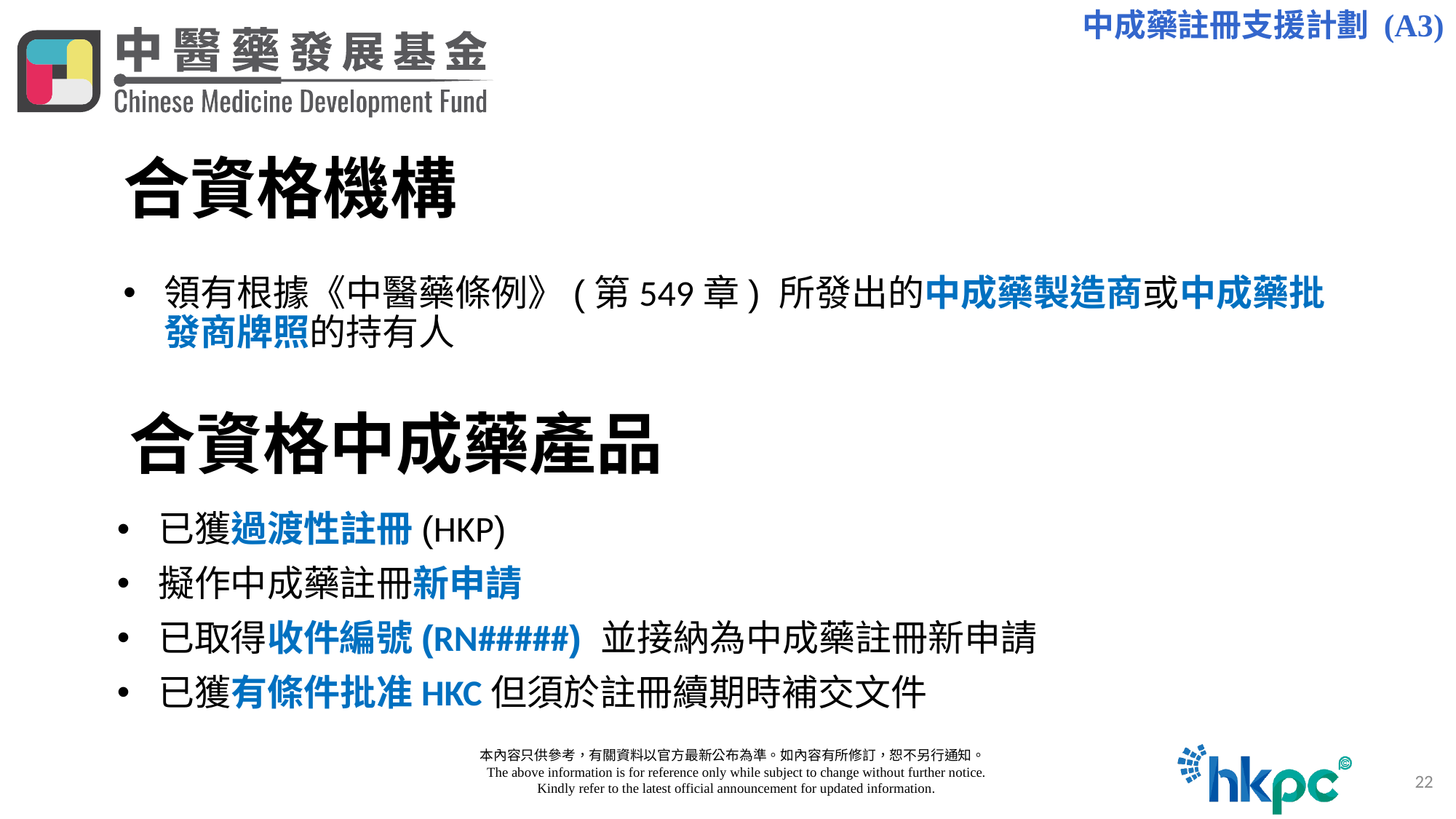

中成藥註冊支援計劃 (A3)
# 合資格機構
領有根據《中醫藥條例》(第549章) 所發出的中成藥製造商或中成藥批發商牌照的持有人
合資格中成藥產品
已獲過渡性註冊(HKP)
擬作中成藥註冊新申請
已取得收件編號(RN#####) 並接納為中成藥註冊新申請
已獲有條件批准HKC但須於註冊續期時補交文件
  本內容只供參考，有關資料以官方最新公布為準。如內容有所修訂，恕不另行通知。
     The above information is for reference only while subject to change without further notice.
     Kindly refer to the latest official announcement for updated information.
22